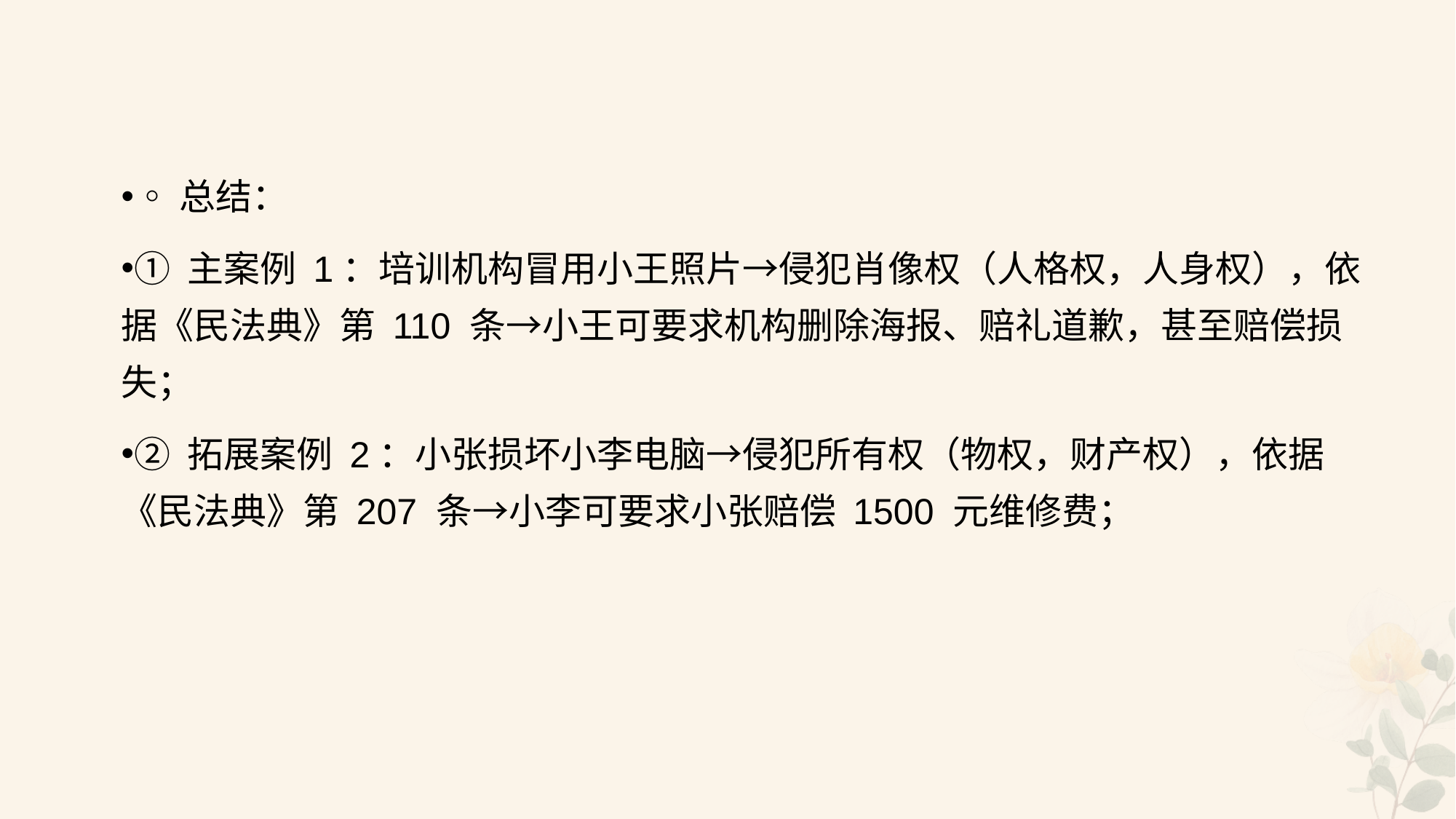

#
◦总结：
① 主案例 1：培训机构冒用小王照片→侵犯肖像权（人格权，人身权），依据《民法典》第 110 条→小王可要求机构删除海报、赔礼道歉，甚至赔偿损失；
② 拓展案例 2：小张损坏小李电脑→侵犯所有权（物权，财产权），依据《民法典》第 207 条→小李可要求小张赔偿 1500 元维修费；